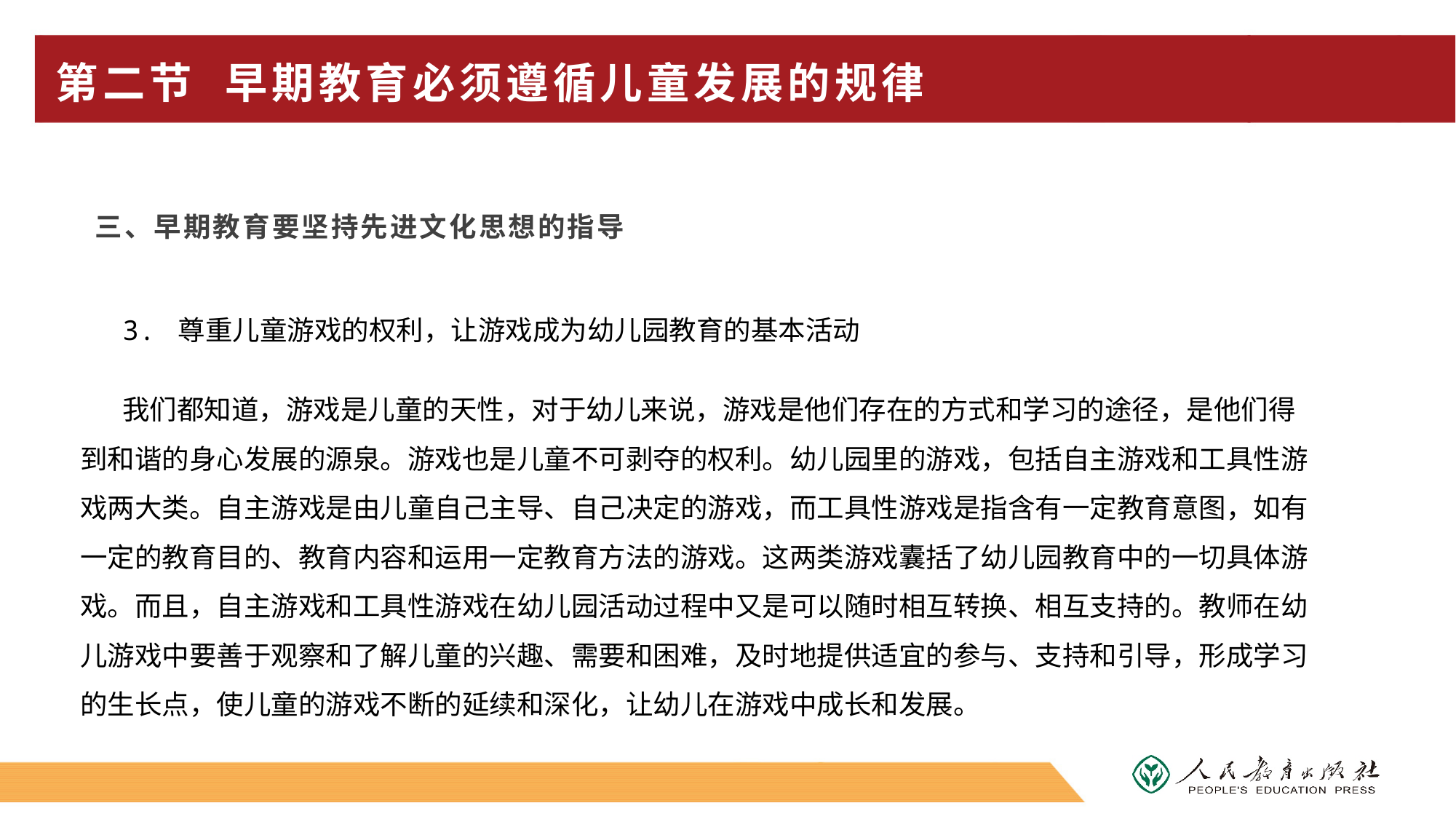

# 第二节  早期教育必须遵循儿童发展的规律
 三、早期教育要坚持先进文化思想的指导
3. 尊重儿童游戏的权利，让游戏成为幼儿园教育的基本活动
我们都知道，游戏是儿童的天性，对于幼儿来说，游戏是他们存在的方式和学习的途径，是他们得到和谐的身心发展的源泉。游戏也是儿童不可剥夺的权利。幼儿园里的游戏，包括自主游戏和工具性游戏两大类。自主游戏是由儿童自己主导、自己决定的游戏，而工具性游戏是指含有一定教育意图，如有一定的教育目的、教育内容和运用一定教育方法的游戏。这两类游戏囊括了幼儿园教育中的一切具体游戏。而且，自主游戏和工具性游戏在幼儿园活动过程中又是可以随时相互转换、相互支持的。教师在幼儿游戏中要善于观察和了解儿童的兴趣、需要和困难，及时地提供适宜的参与、支持和引导，形成学习的生长点，使儿童的游戏不断的延续和深化，让幼儿在游戏中成长和发展。